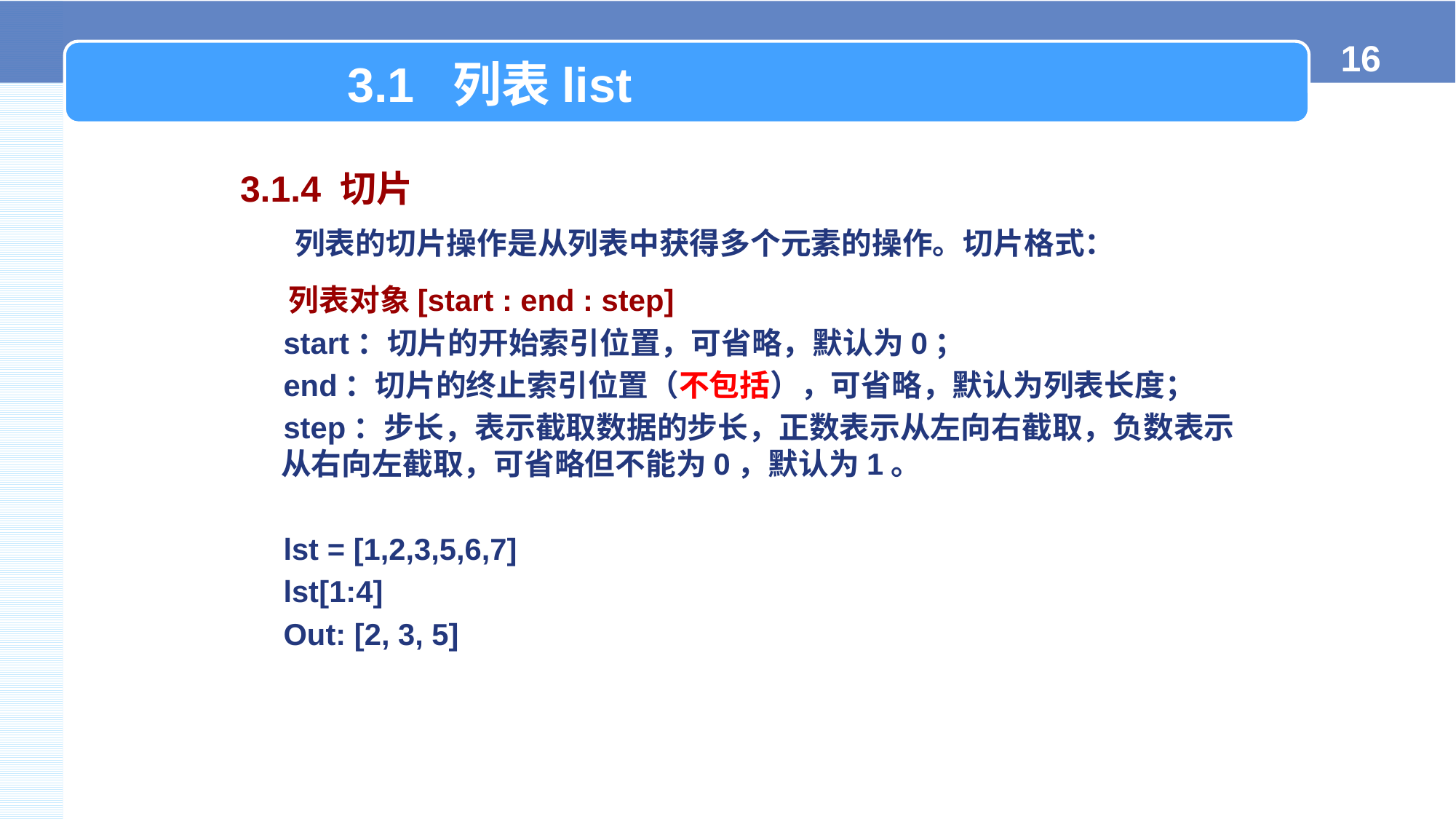

3.1  列表list
3.1.4 切片
列表的切片操作是从列表中获得多个元素的操作。切片格式：
      列表对象[start : end : step]
start：切片的开始索引位置，可省略，默认为0；
end：切片的终止索引位置（不包括），可省略，默认为列表长度；
step：步长，表示截取数据的步长，正数表示从左向右截取，负数表示从右向左截取，可省略但不能为0，默认为1。

lst = [1,2,3,5,6,7]
lst[1:4]
Out: [2, 3, 5]